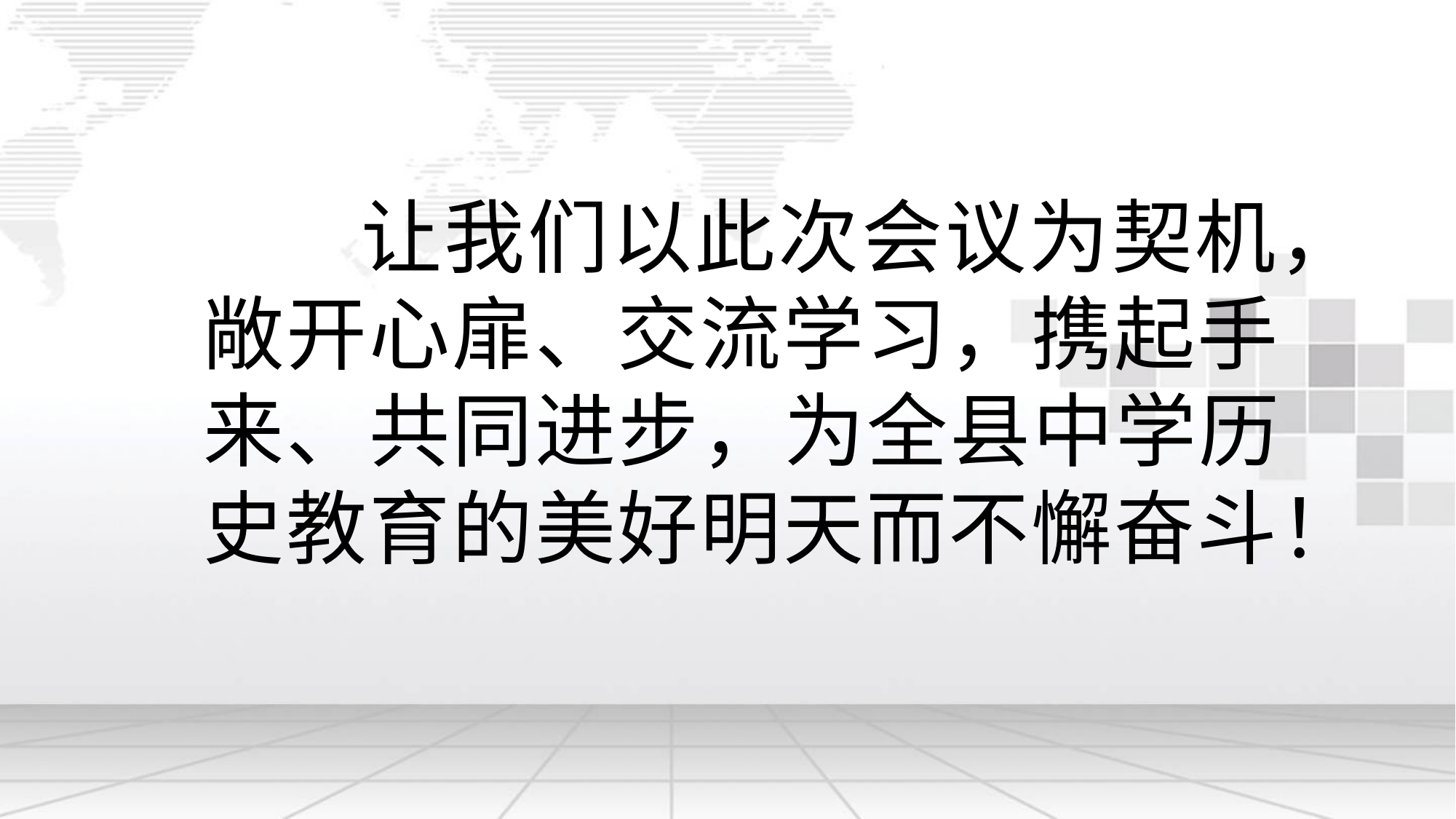

让我们以此次会议为契机，敞开心扉、交流学习，携起手来、共同进步，为全县中学历史教育的美好明天而不懈奋斗！